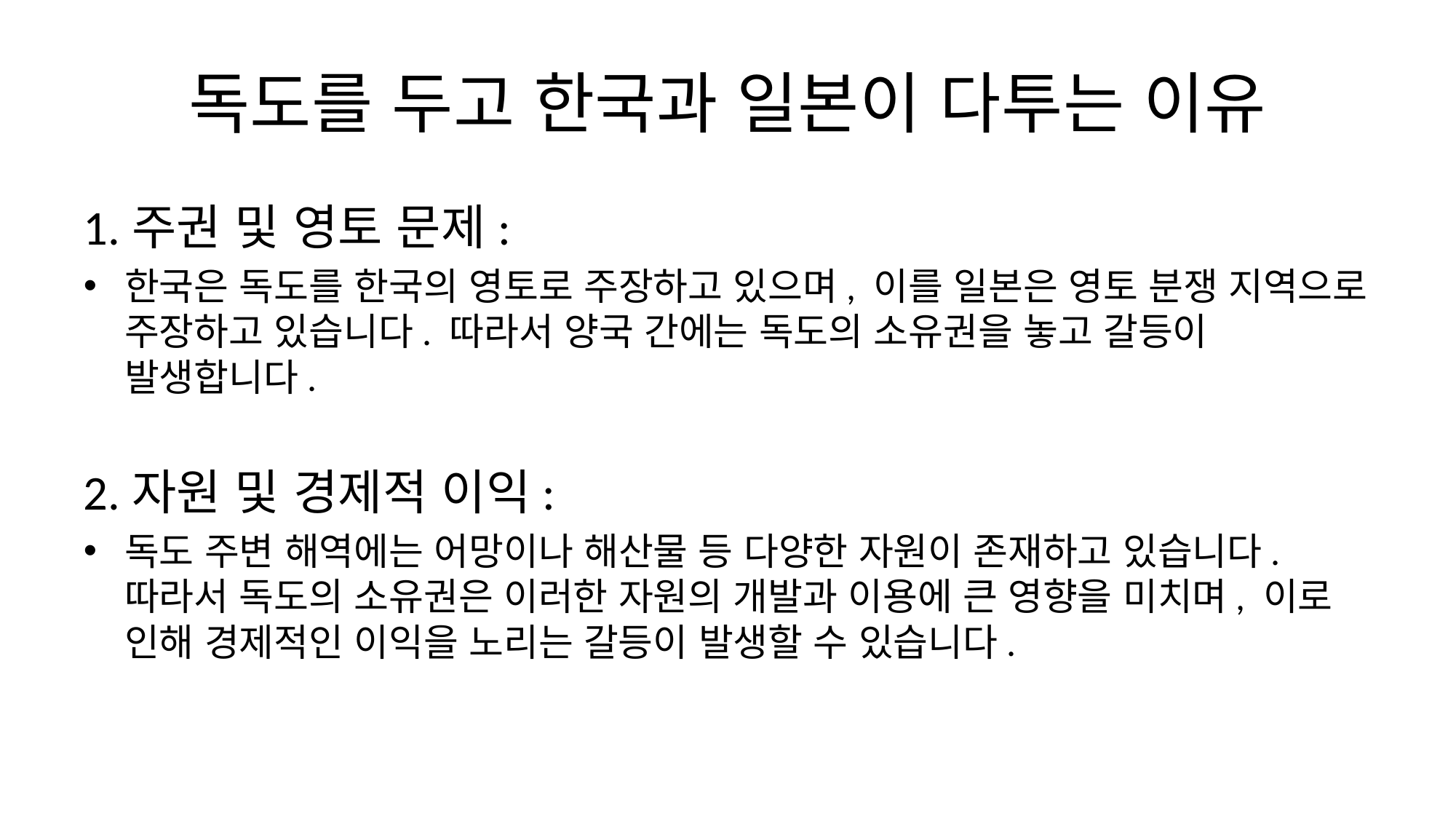

# 독도를 두고 한국과 일본이 다투는 이유
1.주권 및 영토 문제:
한국은 독도를 한국의 영토로 주장하고 있으며, 이를 일본은 영토 분쟁 지역으로 주장하고 있습니다. 따라서 양국 간에는 독도의 소유권을 놓고 갈등이 발생합니다.

2.자원 및 경제적 이익:
독도 주변 해역에는 어망이나 해산물 등 다양한 자원이 존재하고 있습니다. 따라서 독도의 소유권은 이러한 자원의 개발과 이용에 큰 영향을 미치며, 이로 인해 경제적인 이익을 노리는 갈등이 발생할 수 있습니다.